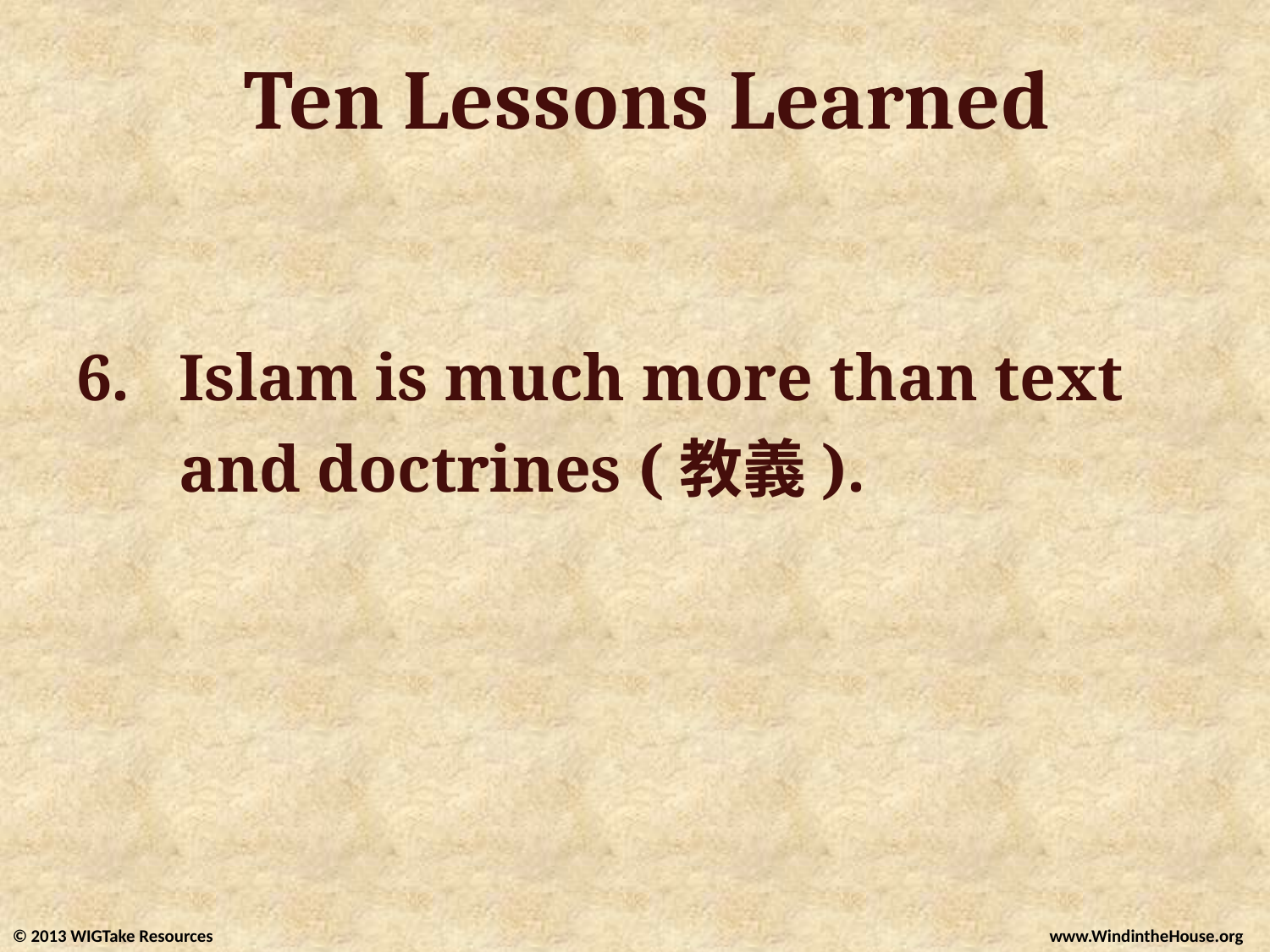

#
Ten Lessons Learned

Islam is much more than text and doctrines (教義).
© 2013 WIGTake Resources
www.WindintheHouse.org